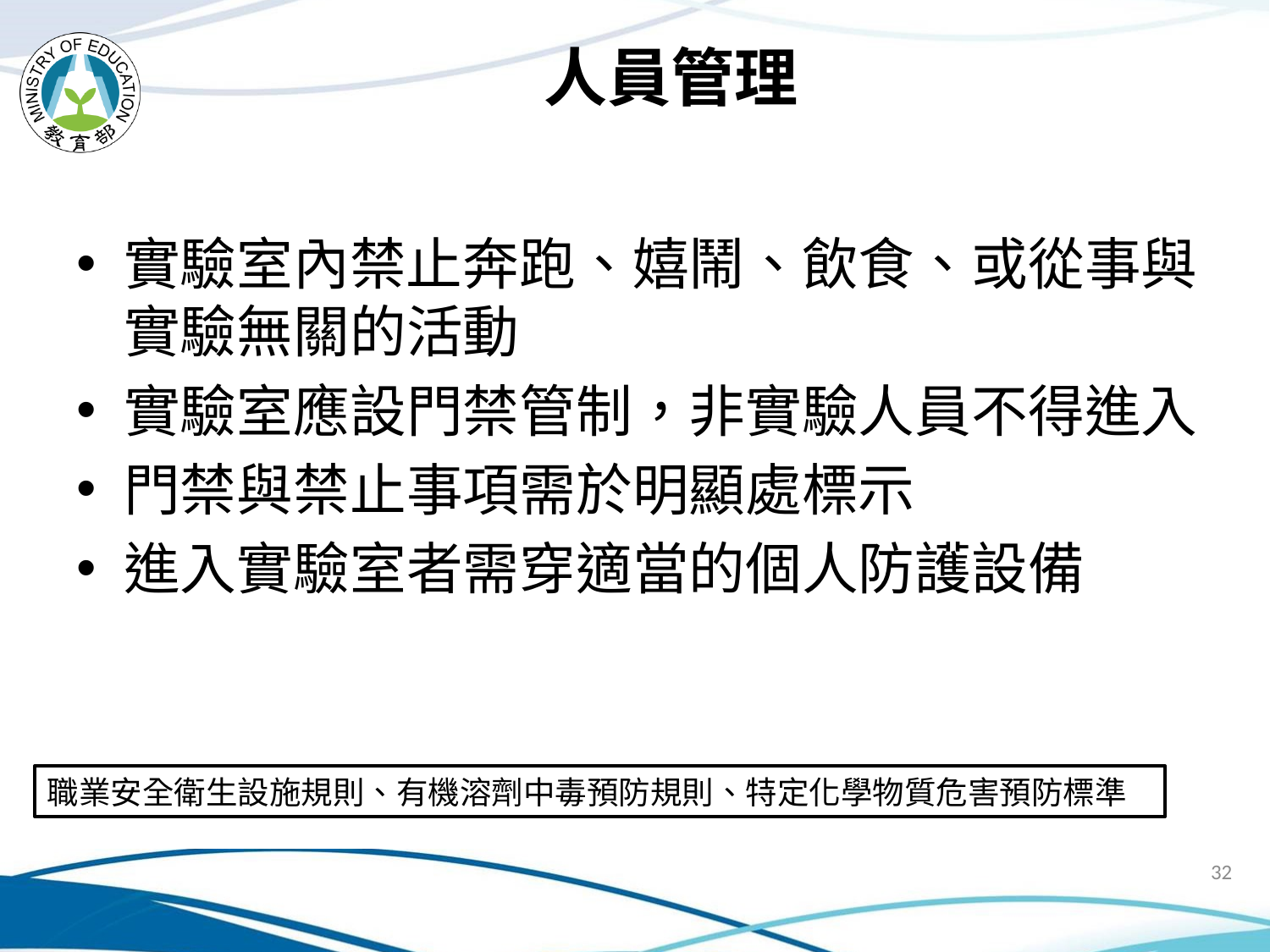

# 人員管理
實驗室內禁止奔跑、嬉鬧、飲食、或從事與實驗無關的活動
實驗室應設門禁管制，非實驗人員不得進入
門禁與禁止事項需於明顯處標示
進入實驗室者需穿適當的個人防護設備
職業安全衛生設施規則、有機溶劑中毒預防規則、特定化學物質危害預防標準
32